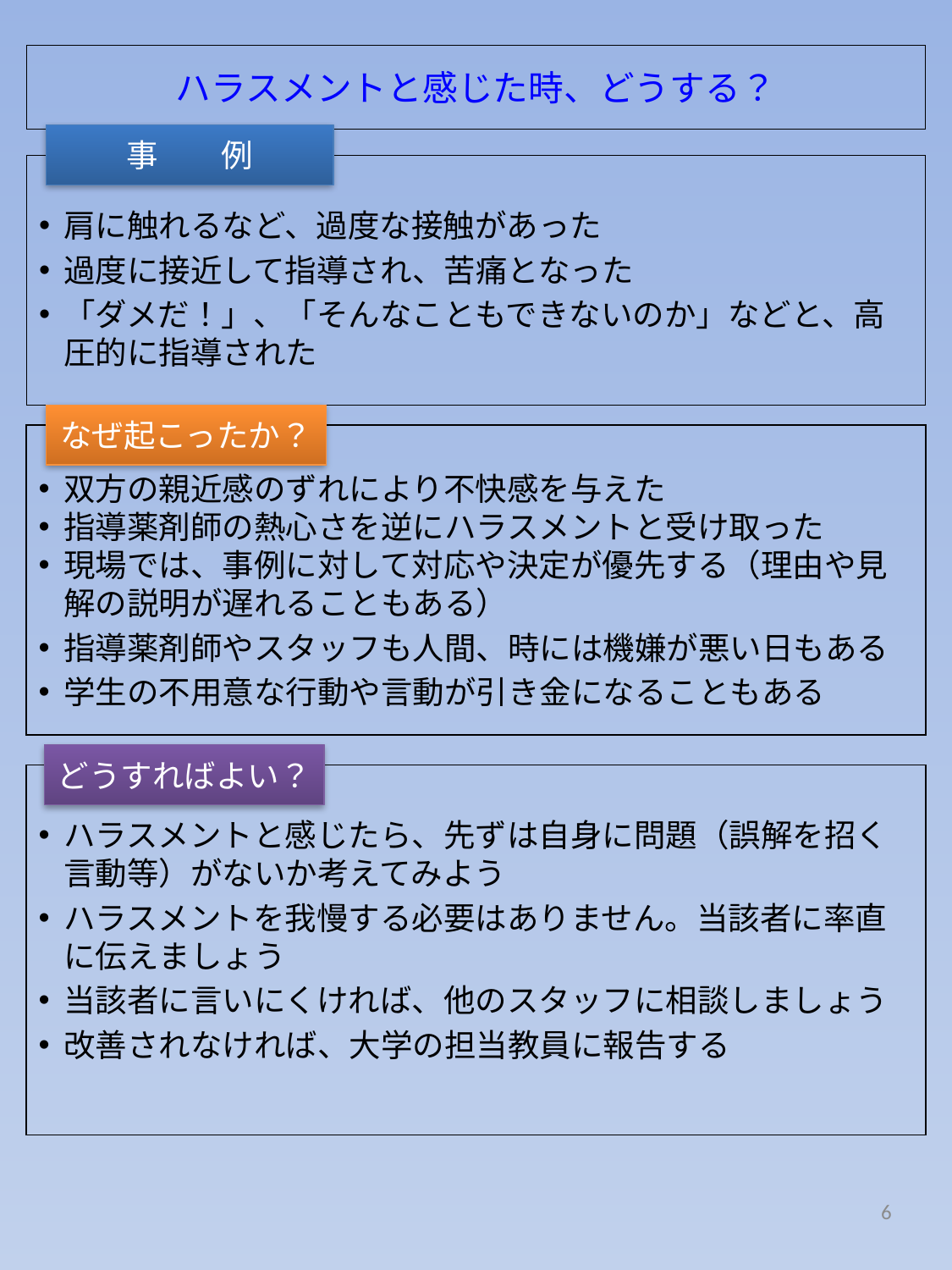

# ハラスメントと感じた時、どうする？
事　　例

肩に触れるなど、過度な接触があった
過度に接近して指導され、苦痛となった
「ダメだ！」、「そんなこともできないのか」などと、高圧的に指導された

なぜ起こったか？

双方の親近感のずれにより不快感を与えた
指導薬剤師の熱心さを逆にハラスメントと受け取った
現場では、事例に対して対応や決定が優先する（理由や見解の説明が遅れることもある）
指導薬剤師やスタッフも人間、時には機嫌が悪い日もある
学生の不用意な行動や言動が引き金になることもある

どうすればよい？

ハラスメントと感じたら、先ずは自身に問題（誤解を招く言動等）がないか考えてみよう
ハラスメントを我慢する必要はありません。当該者に率直に伝えましょう
当該者に言いにくければ、他のスタッフに相談しましょう
改善されなければ、大学の担当教員に報告する
6